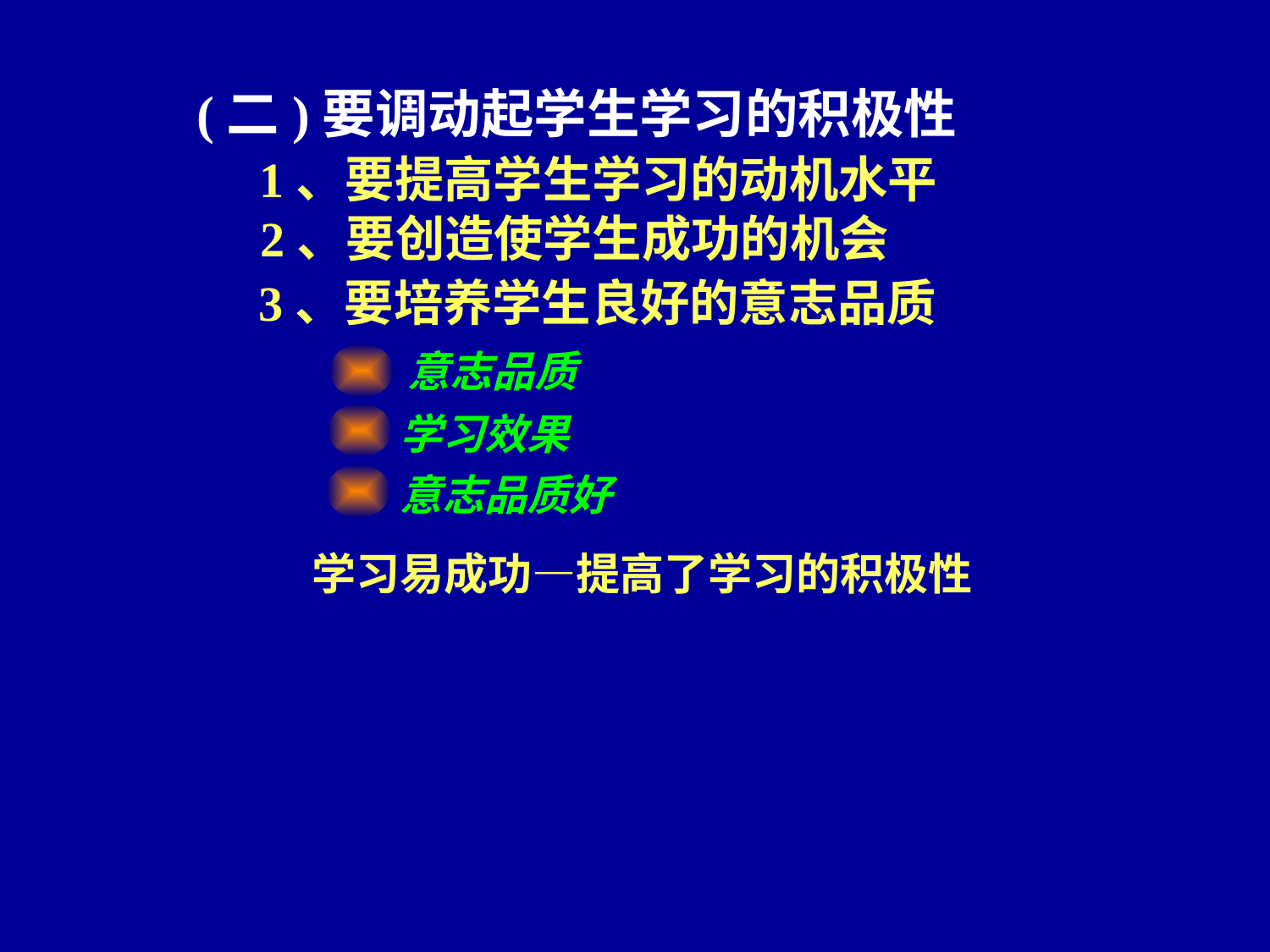

(二)要调动起学生学习的积极性
1、要提高学生学习的动机水平
2、要创造使学生成功的机会
3、要培养学生良好的意志品质
 意志品质

学习效果

 意志品质好

学习易成功—提高了学习的积极性